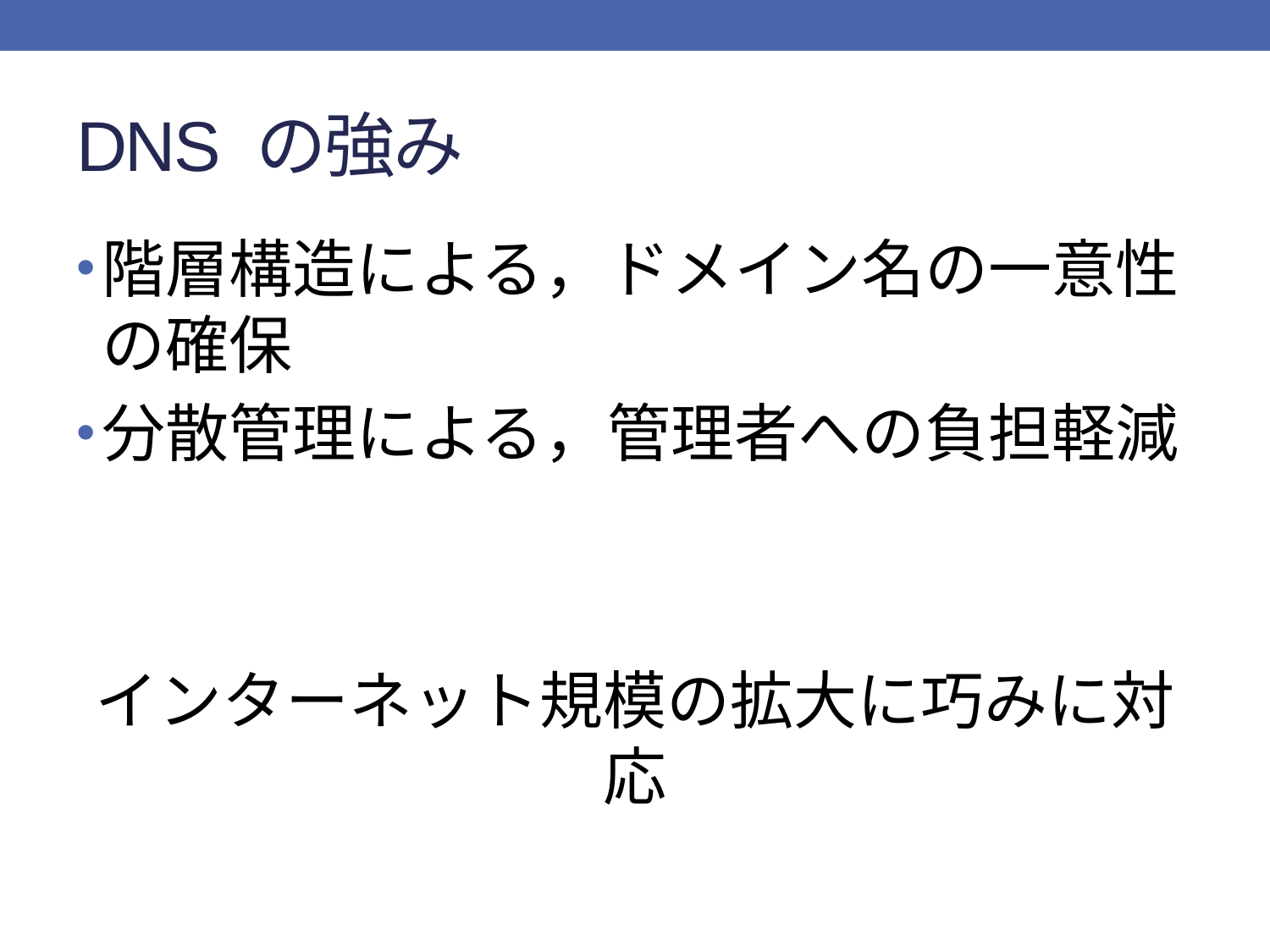

# DNS の強み
階層構造による，ドメイン名の一意性の確保
分散管理による，管理者への負担軽減

インターネット規模の拡大に巧みに対応